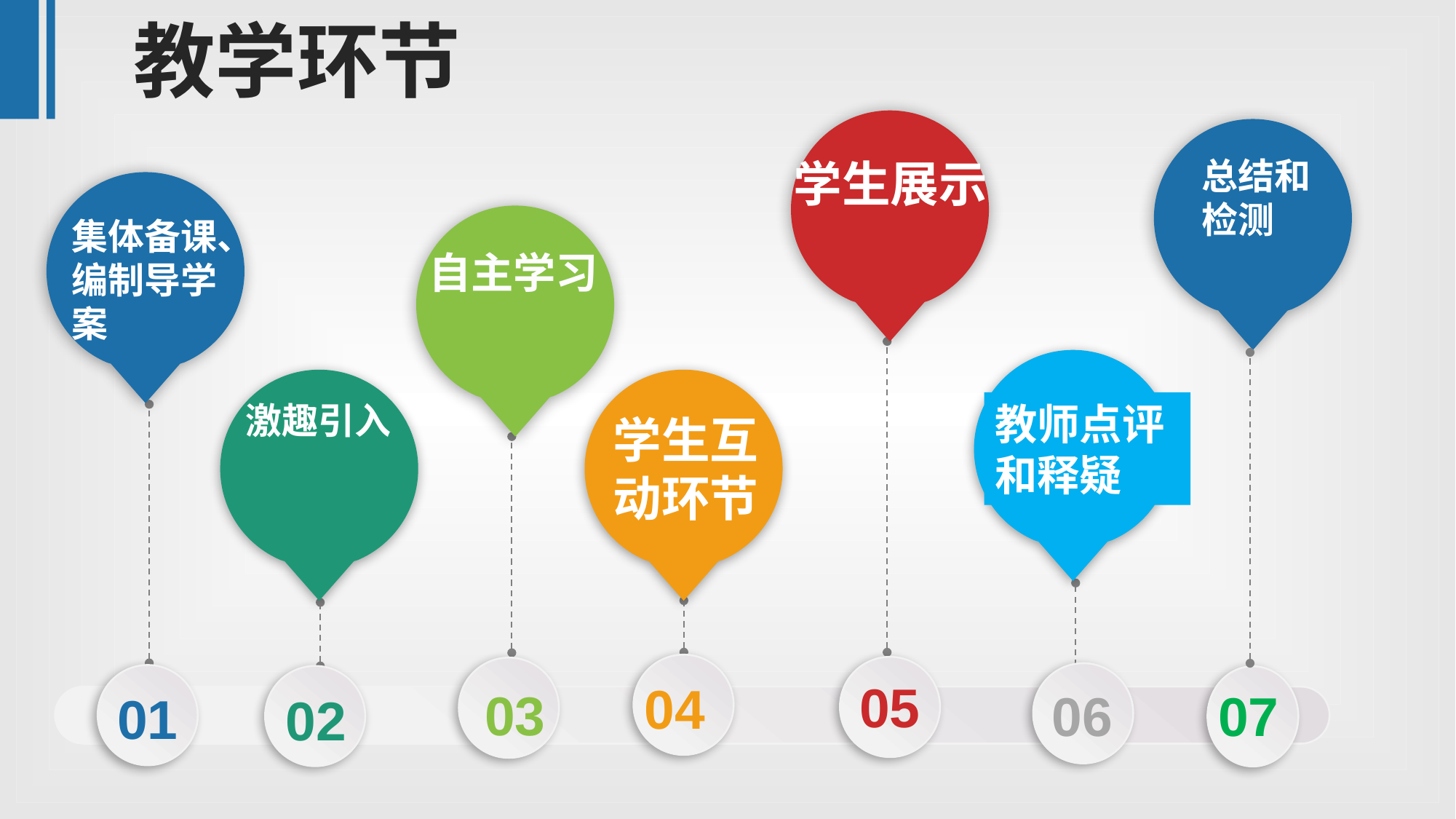

教学环节

学生展示

总结和检测

集体备课、编制导学案

自主学习

教师点评和释疑

激趣引入

学生互动环节

04

05

03

06

01

02

07